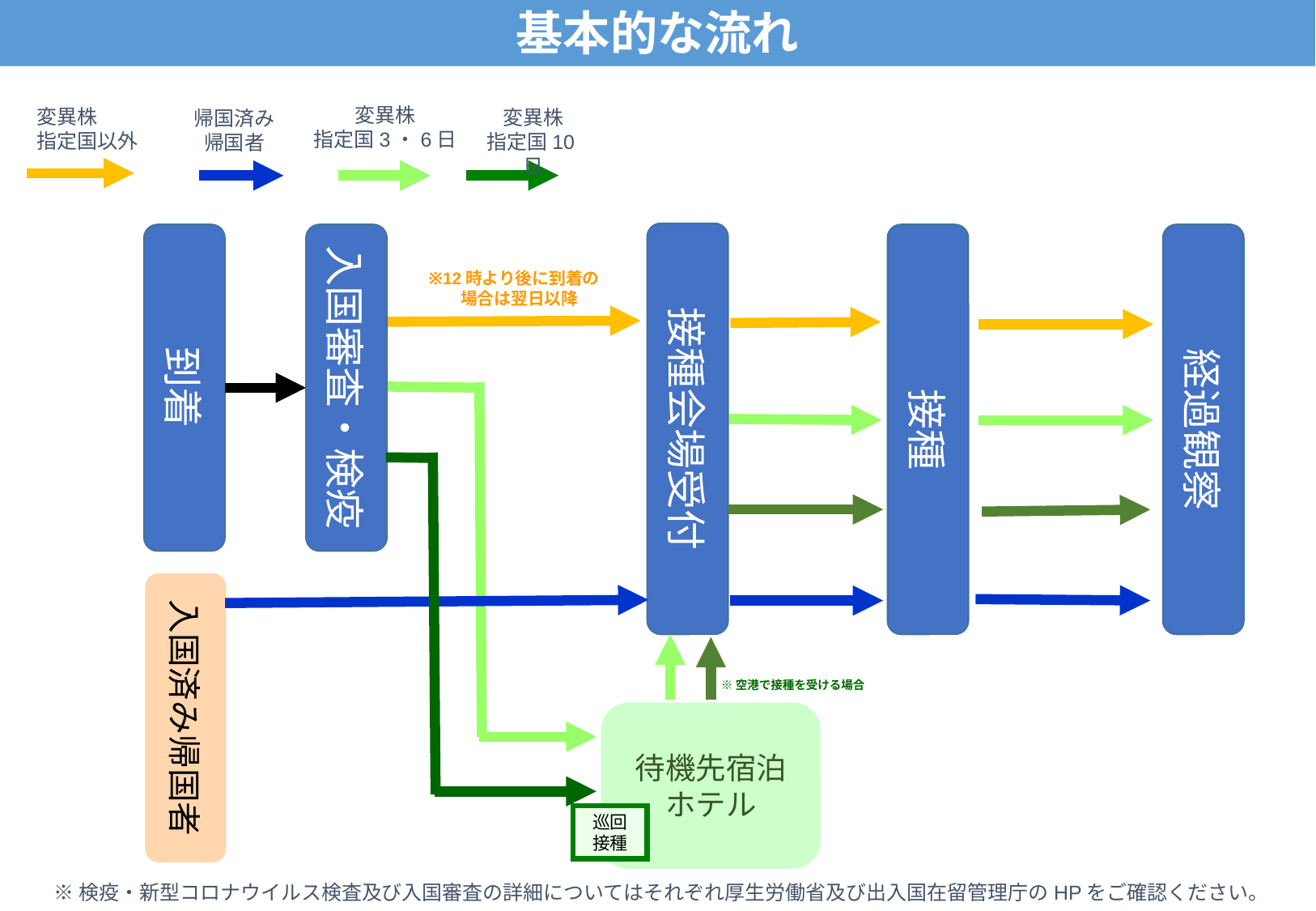

基本的な流れ
変異株
指定国3・6日
変異株
指定国以外
変異株
指定国10日
帰国済み
帰国者
接種会場受付
到着
入国審査・検疫
接種
経過観察
※12時より後に到着の場合は翌日以降
入国済み帰国者
※空港で接種を受ける場合
待機先宿泊ホテル
巡回接種
※検疫・新型コロナウイルス検査及び入国審査の詳細についてはそれぞれ厚生労働省及び出入国在留管理庁のHPをご確認ください。